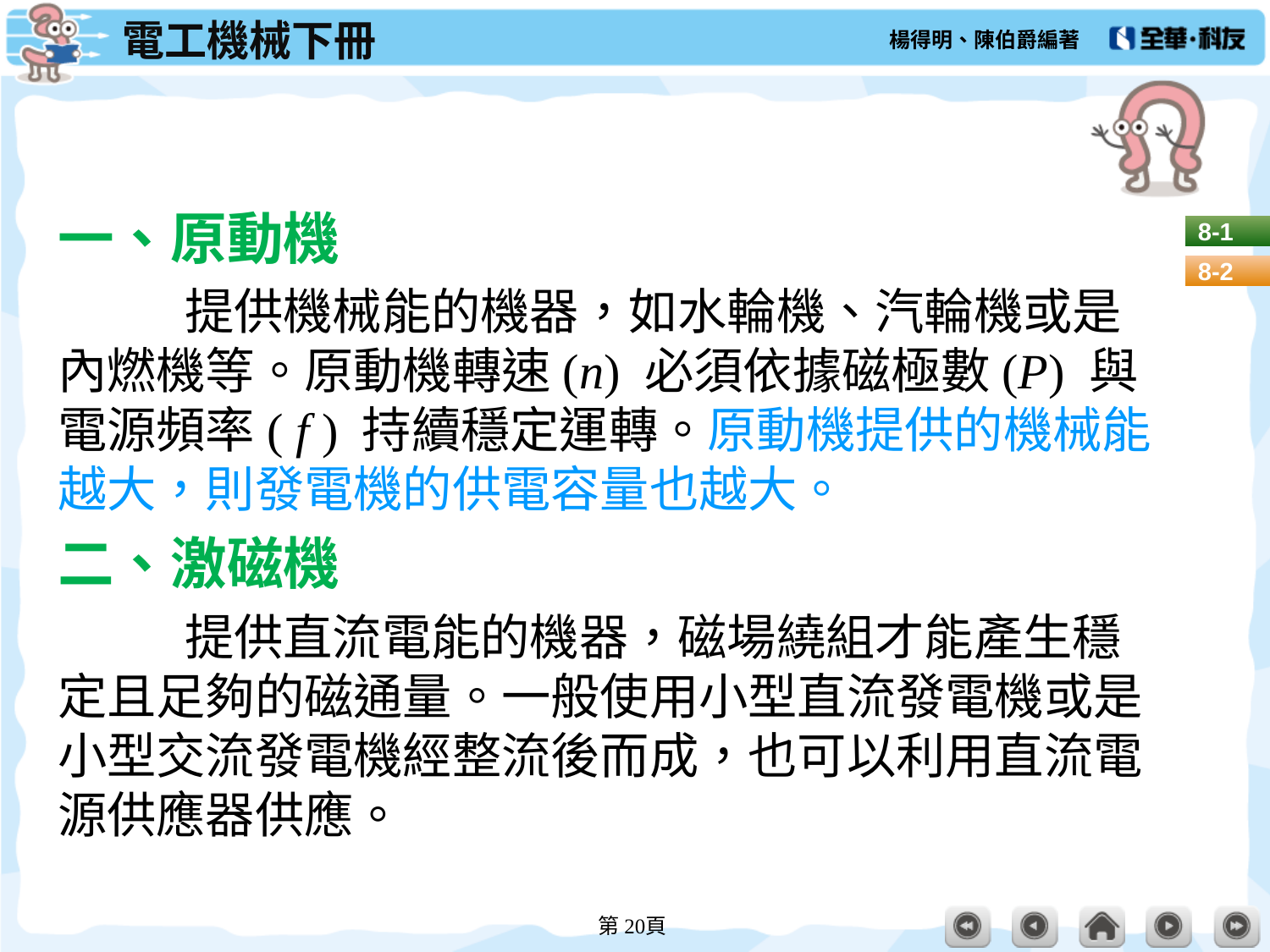

#
一、原動機
	提供機械能的機器，如水輪機、汽輪機或是內燃機等。原動機轉速(n) 必須依據磁極數(P) 與電源頻率( f ) 持續穩定運轉。原動機提供的機械能越大，則發電機的供電容量也越大。
二、激磁機
	提供直流電能的機器，磁場繞組才能產生穩定且足夠的磁通量。一般使用小型直流發電機或是小型交流發電機經整流後而成，也可以利用直流電源供應器供應。